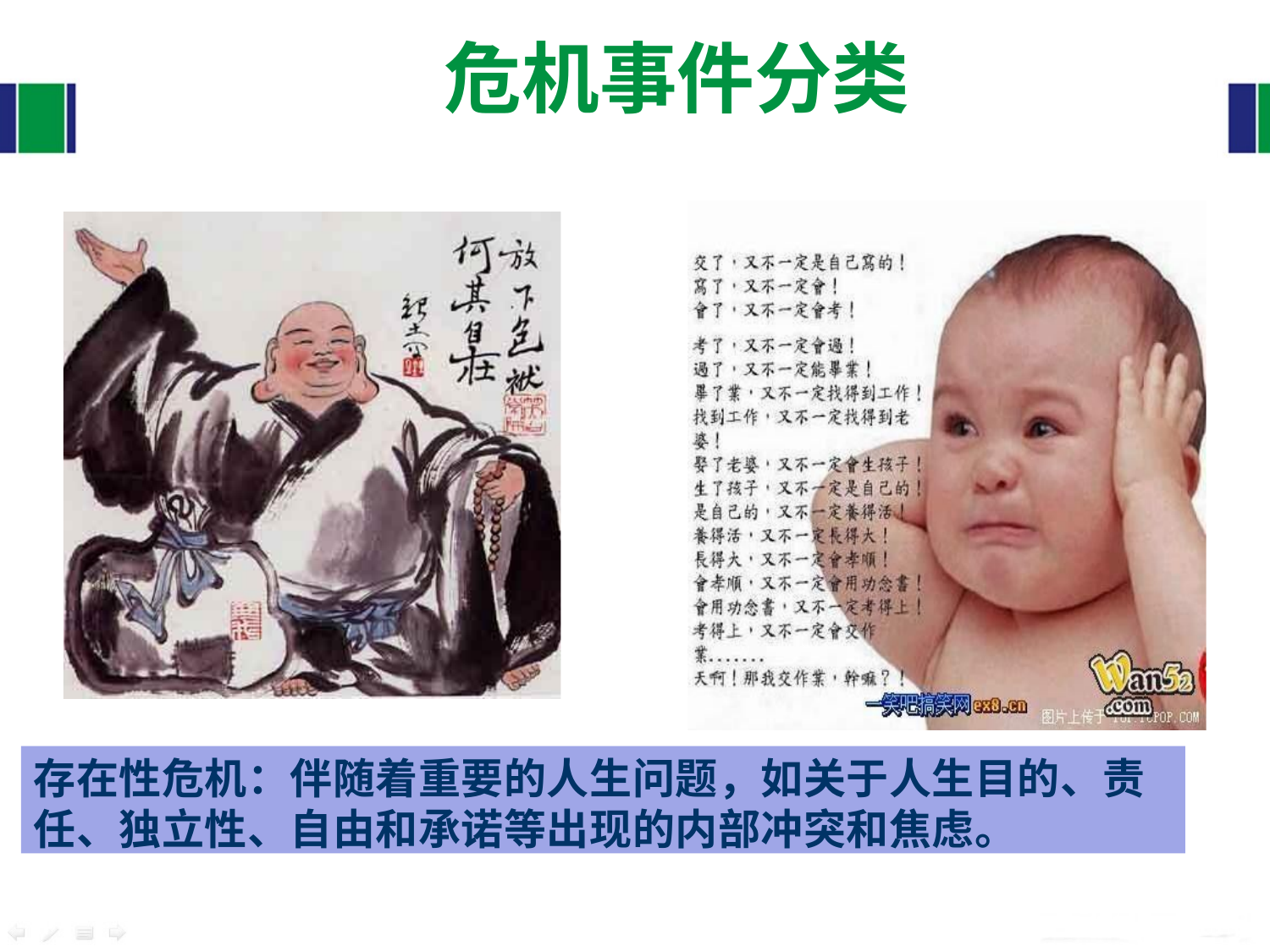

# 危机事件分类

存在性危机：伴随着重要的人生问题，如关于人生目的、责任、独立性、自由和承诺等出现的内部冲突和焦虑。